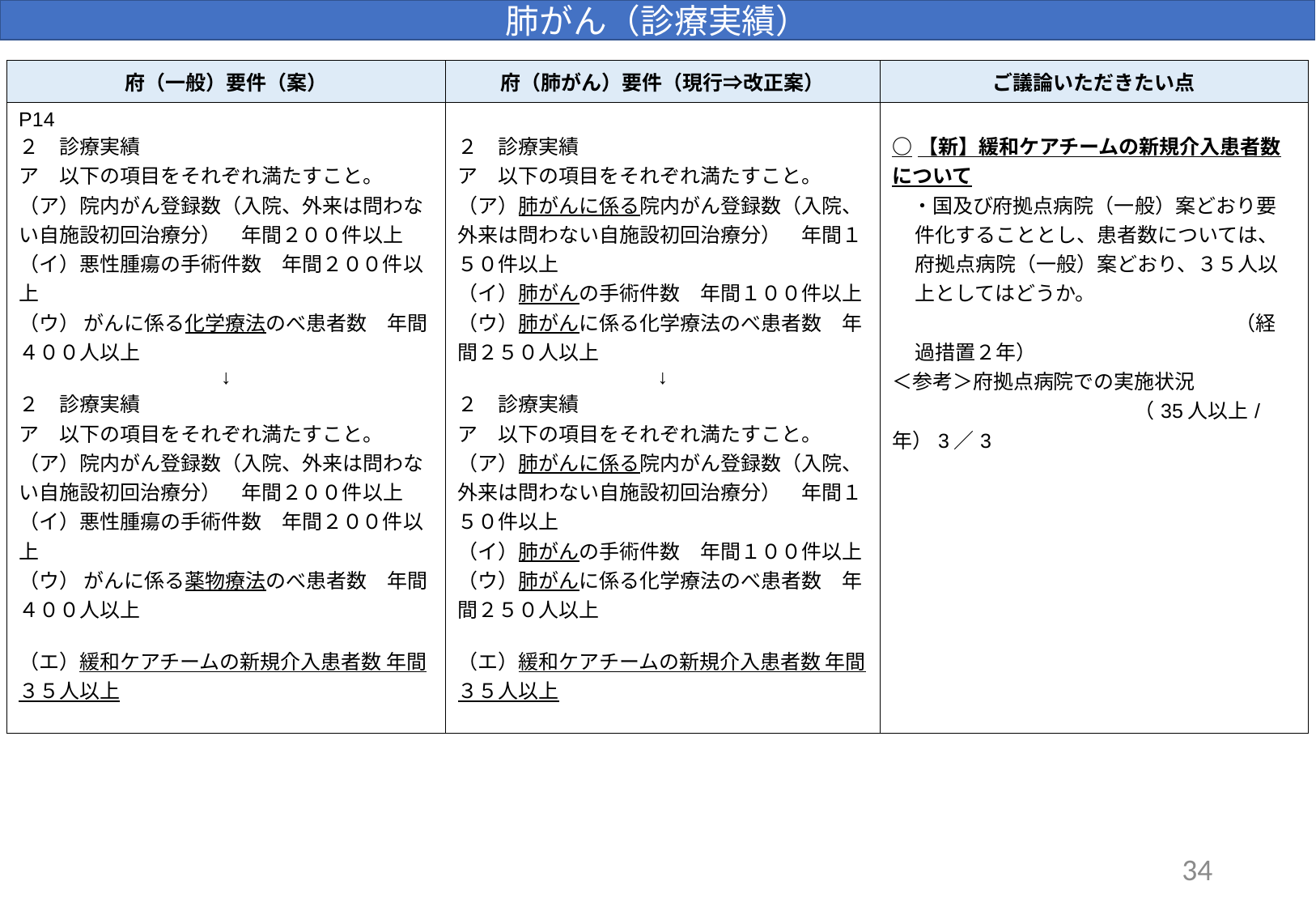

肺がん（診療実績）
| 府（一般）要件（案） | 府（肺がん）要件（現行⇒改正案） | ご議論いただきたい点 |
| --- | --- | --- |
| P14 ２　診療実績 ア　以下の項目をそれぞれ満たすこと。 （ア）院内がん登録数（入院、外来は問わない自施設初回治療分）　年間２００件以上 （イ）悪性腫瘍の手術件数　年間２００件以上 （ウ） がんに係る化学療法のべ患者数　年間４００人以上 ↓ ２　診療実績 ア　以下の項目をそれぞれ満たすこと。 （ア）院内がん登録数（入院、外来は問わない自施設初回治療分）　年間２００件以上 （イ）悪性腫瘍の手術件数　年間２００件以上 （ウ） がんに係る薬物療法のべ患者数　年間４００人以上 （エ）緩和ケアチームの新規介入患者数 年間３５人以上 | ２　診療実績 ア　以下の項目をそれぞれ満たすこと。 （ア）肺がんに係る院内がん登録数（入院、外来は問わない自施設初回治療分）　年間１５０件以上 （イ）肺がんの手術件数　年間１００件以上 （ウ）肺がんに係る化学療法のべ患者数　年間２５０人以上 ↓ ２　診療実績 ア　以下の項目をそれぞれ満たすこと。 （ア）肺がんに係る院内がん登録数（入院、外来は問わない自施設初回治療分）　年間１５０件以上 （イ）肺がんの手術件数　年間１００件以上 （ウ）肺がんに係る化学療法のべ患者数　年間２５０人以上 （エ）緩和ケアチームの新規介入患者数 年間３５人以上 | ○【新】緩和ケアチームの新規介入患者数について 　・国及び府拠点病院（一般）案どおり要件化することとし、患者数については、府拠点病院（一般）案どおり、３５人以上としてはどうか。 　　　　　　　　　　　　　　　　　（経過措置２年） ＜参考＞府拠点病院での実施状況 　　　　　　　　　　　　（35人以上/年）3／3 |
34